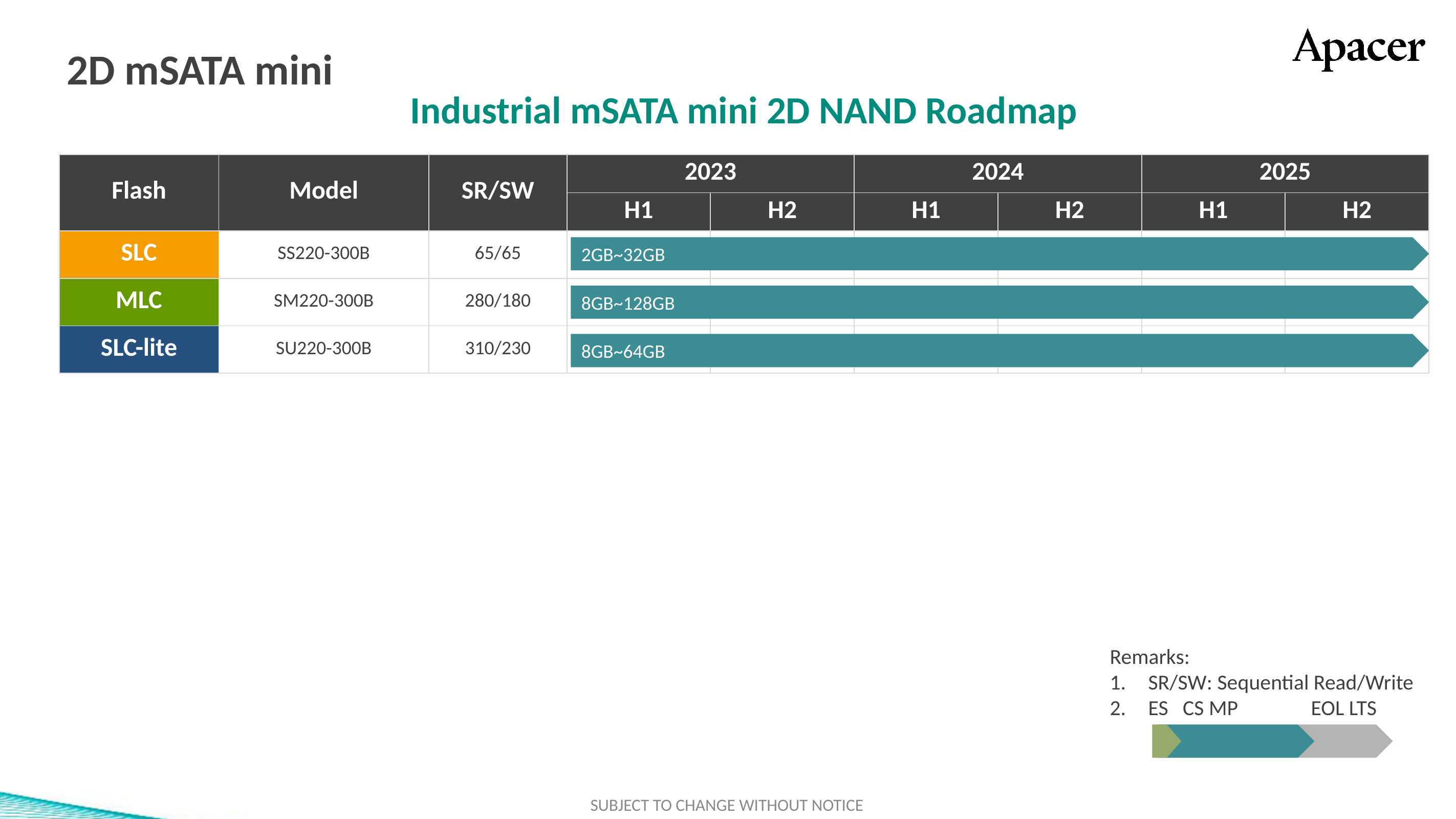

# 2D mSATA mini
Industrial mSATA mini 2D NAND Roadmap
| Flash | Model | SR/SW | 2023 |  | 2024 |  | 2025 |  |
| --- | --- | --- | --- | --- | --- | --- | --- | --- |
|  |  |  | H1 | H2 | H1 | H2 | H1 | H2 |
| SLC | SS220-300B | 65/65 |  |  |  |  |  |  |
| MLC | SM220-300B | 280/180 |  |  |  |  |  |  |
| SLC-lite | SU220-300B | 310/230 |  |  |  |  |  |  |
標準色
附屬
配色
3D TLC
2D MLC
SLC-lite
SLC
類工

SLC-liteX

2GB~32GB
8GB~128GB
8GB~64GB
Remarks:
SR/SW: Sequential Read/Write
ES   CS MP               EOL LTS